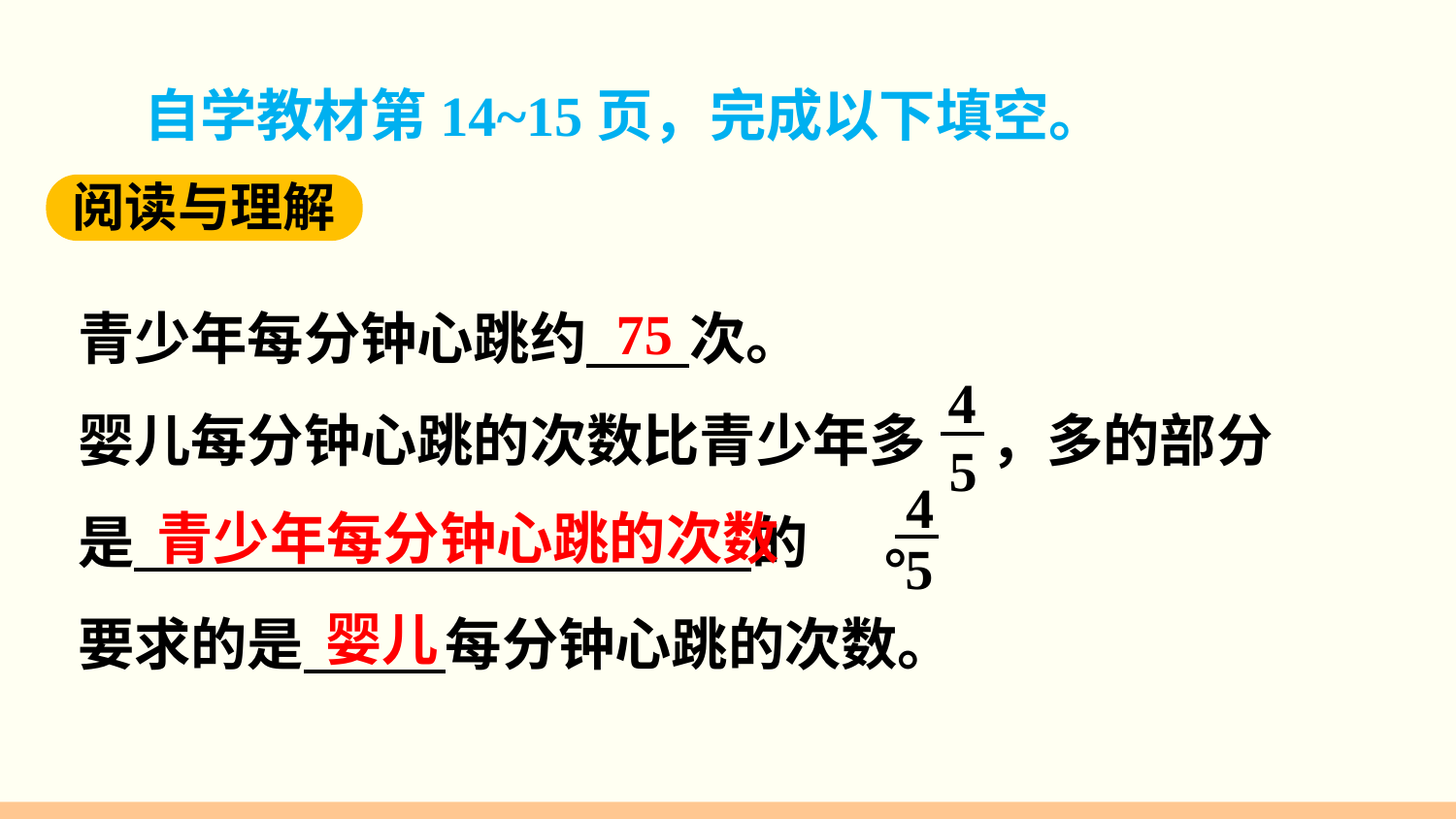

自学教材第14~15页，完成以下填空。
阅读与理解
青少年每分钟心跳约        次。
婴儿每分钟心跳的次数比青少年多     ，多的部分是                                                的      。
要求的是           每分钟心跳的次数。
4
5
4
5
75
青少年每分钟心跳的次数
婴儿